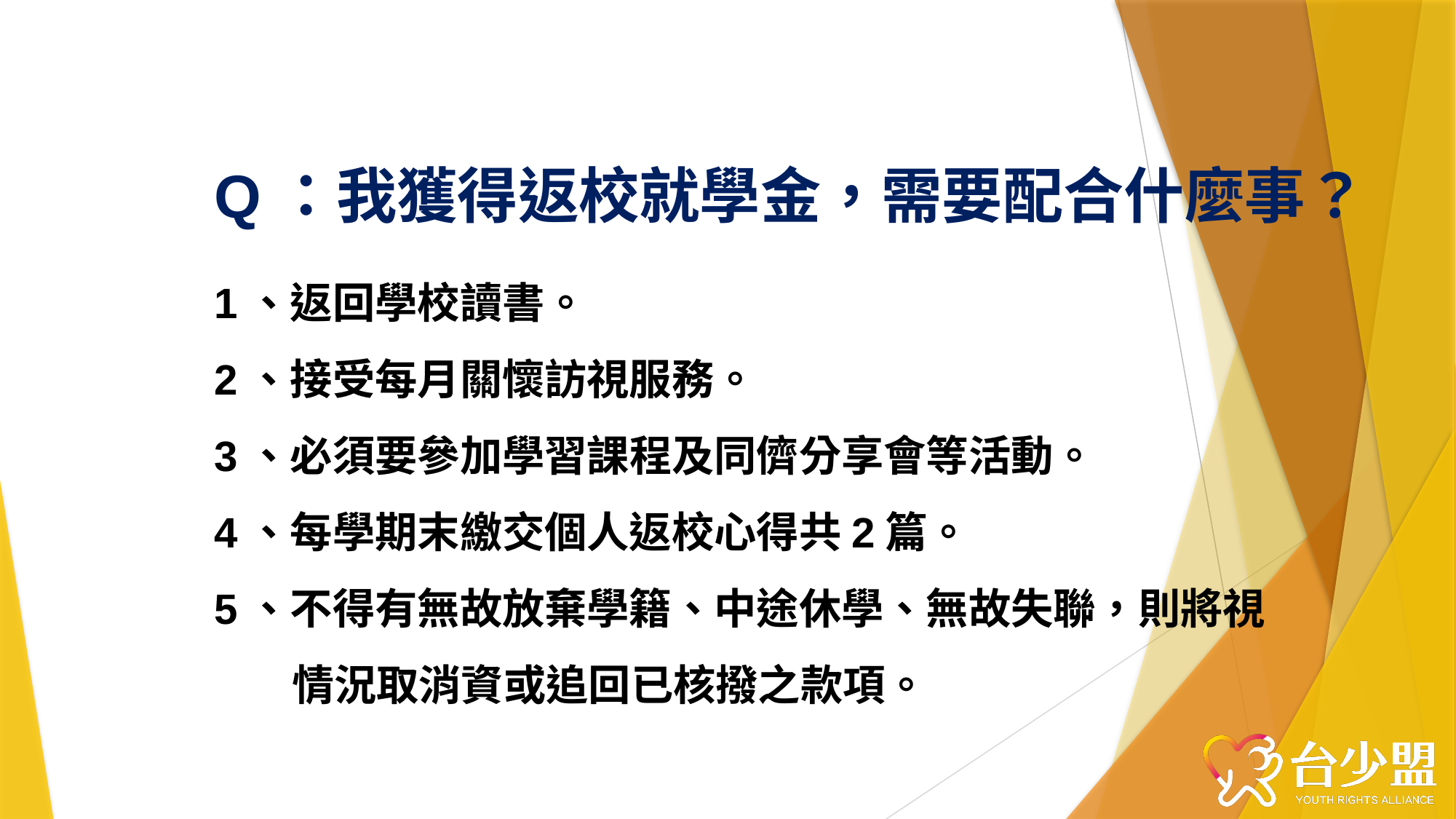

# Q：我獲得返校就學金，需要配合什麼事？
1、返回學校讀書。
2、接受每月關懷訪視服務。
3、必須要參加學習課程及同儕分享會等活動。
4、每學期末繳交個人返校心得共2篇。
5、不得有無故放棄學籍、中途休學、無故失聯，則將視
       情況取消資或追回已核撥之款項。